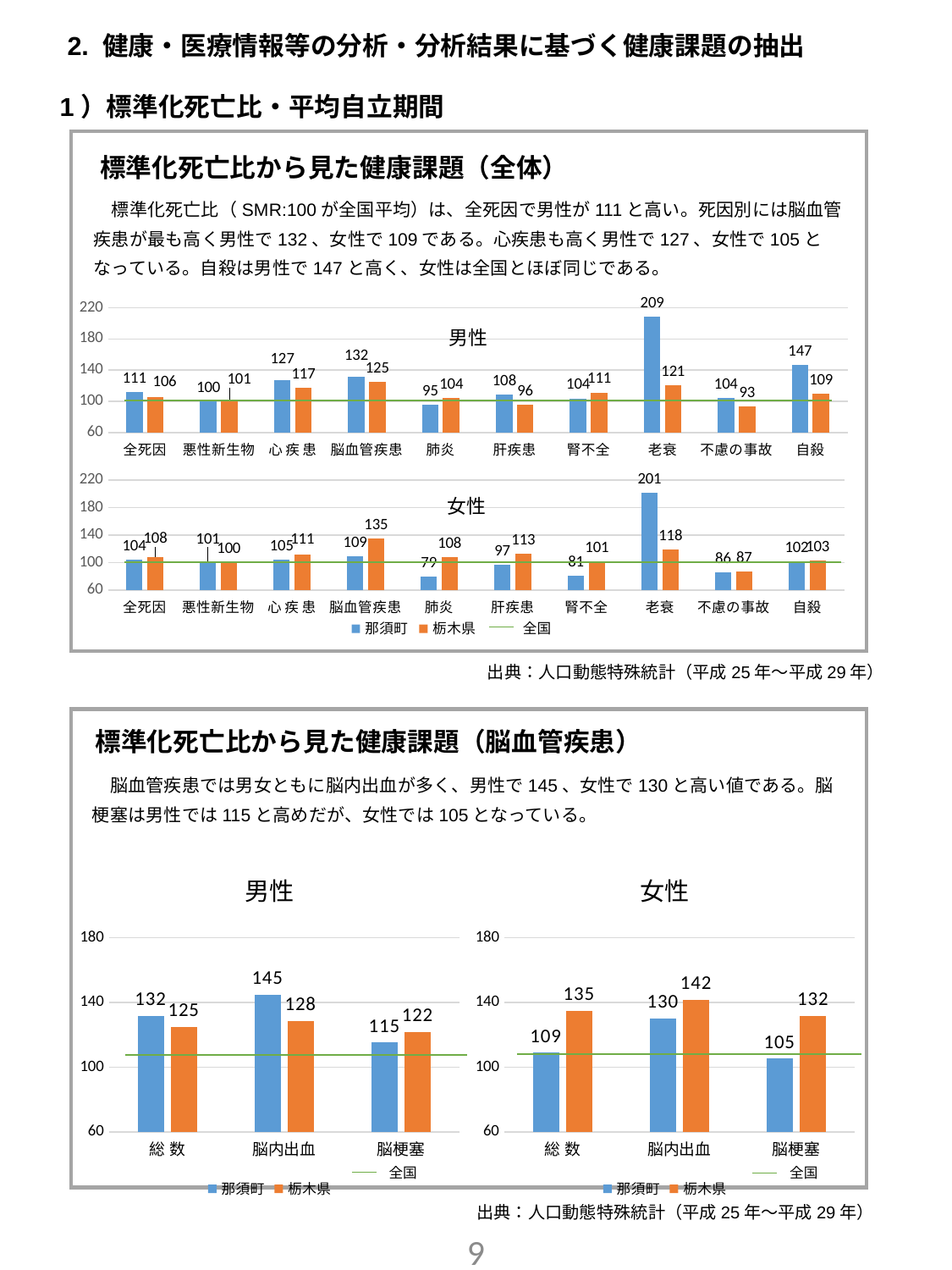

2. 健康・医療情報等の分析・分析結果に基づく健康課題の抽出
1）標準化死亡比・平均自立期間

標準化死亡比から見た健康課題（全体）
　標準化死亡比（SMR:100が全国平均）は、全死因で男性が111と高い。死因別には脳血管疾患が最も高く男性で132、女性で109である。心疾患も高く男性で127、女性で105となっている。自殺は男性で147と高く、女性は全国とほぼ同じである。

### Chart: 男性

| Category | 那須町 | 栃木県 |
|---|---|---|
| 全死因 | 111.436 | 105.658 |
| 悪性新生物 | 100.247 | 100.877 |
| 心 疾 患 | 127.138 | 116.979 |
| 脳血管疾患 | 131.751 | 125.041 |
| 肺炎 | 95.465 | 104.457 |
| 肝疾患 | 108.288 | 95.835 |
| 腎不全 | 103.622 | 111.291 |
| 老衰 | 208.766 | 120.746 |
| 不慮の事故 | 104.171 | 93.378 |
| 自殺 | 146.917 | 109.243 |

### Chart: 女性

| Category | 那須町 | 栃木県 |
|---|---|---|
| 全死因 | 104.157 | 108.125 |
| 悪性新生物 | 101.057 | 100.277 |
| 心 疾 患 | 104.705 | 111.074 |
| 脳血管疾患 | 109.091 | 134.855 |
| 肺炎 | 79.115 | 108.003 |
| 肝疾患 | 96.867 | 113.188 |
| 腎不全 | 81.174 | 101.488 |
| 老衰 | 201.127 | 118.444 |
| 不慮の事故 | 86.045 | 86.815 |
| 自殺 | 101.933 | 103.258 |
全国
全国
出典：人口動態特殊統計（平成25年～平成29年）

標準化死亡比から見た健康課題（脳血管疾患）
　脳血管疾患では男女ともに脳内出血が多く、男性で145、女性で130と高い値である。脳梗塞は男性では115と高めだが、女性では105となっている。

### Chart: 男性

| Category | 那須町 | 栃木県 |
|---|---|---|
| 総 数 | 131.751 | 125.041 |
| 脳内出血 | 144.696 | 128.463 |
| 脳梗塞 | 115.225 | 121.885 |

### Chart: 女性

| Category | 那須町 | 栃木県 |
|---|---|---|
| 総 数 | 109.091 | 134.855 |
| 脳内出血 | 130.253 | 141.572 |
| 脳梗塞 | 105.432 | 131.6 |
全国
全国
出典：人口動態特殊統計（平成25年～平成29年）
9